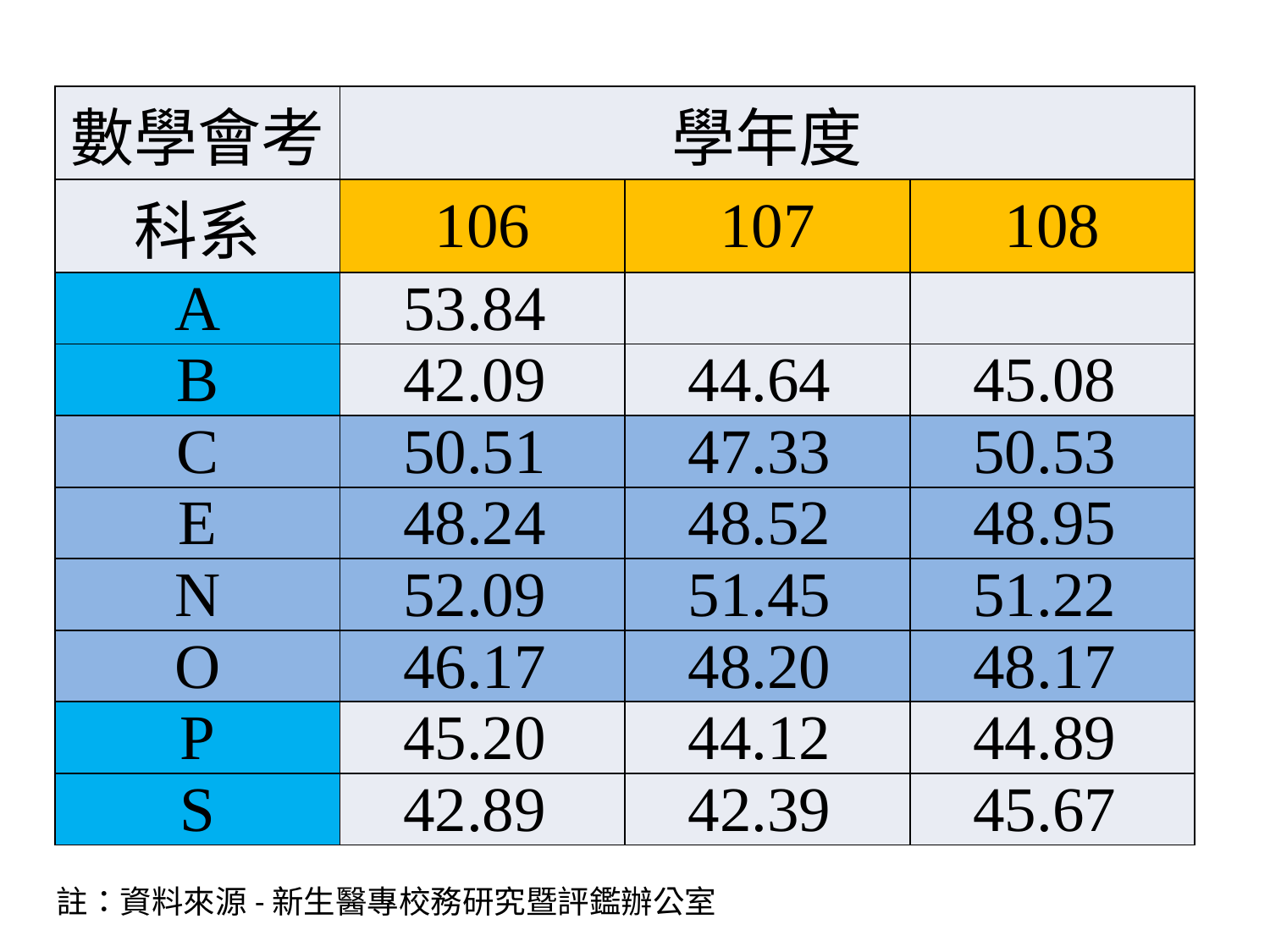

| 數學會考 | 學年度 |  |  |
| --- | --- | --- | --- |
| 科系 | 106 | 107 | 108 |
| A | 53.84 |  |  |
| B | 42.09 | 44.64 | 45.08 |
| C | 50.51 | 47.33 | 50.53 |
| E | 48.24 | 48.52 | 48.95 |
| N | 52.09 | 51.45 | 51.22 |
| O | 46.17 | 48.20 | 48.17 |
| P | 45.20 | 44.12 | 44.89 |
| S | 42.89 | 42.39 | 45.67 |
註：資料來源-新生醫專校務研究暨評鑑辦公室